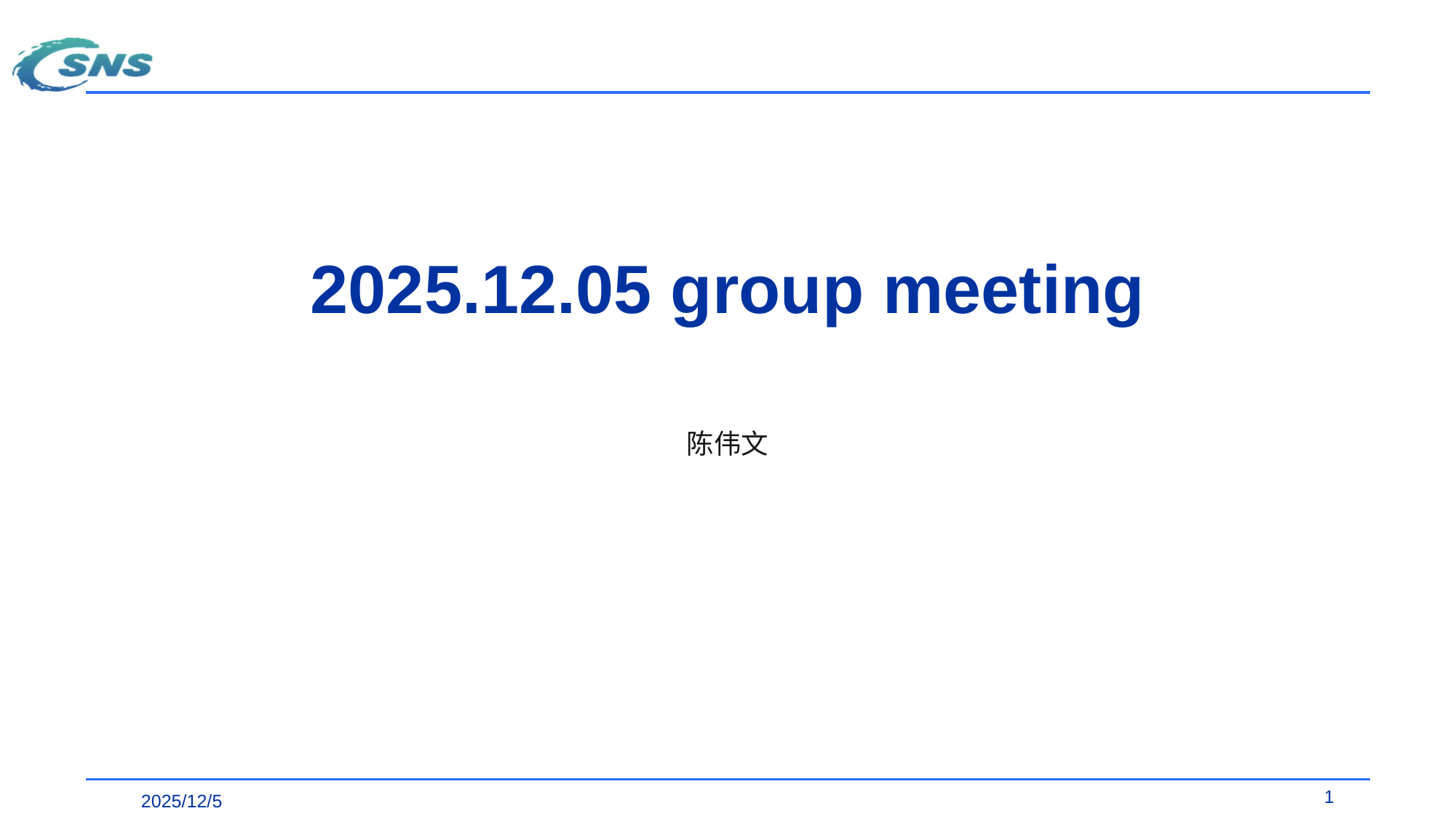

# 2025.12.05 group meeting
陈伟文
1
2025/12/5